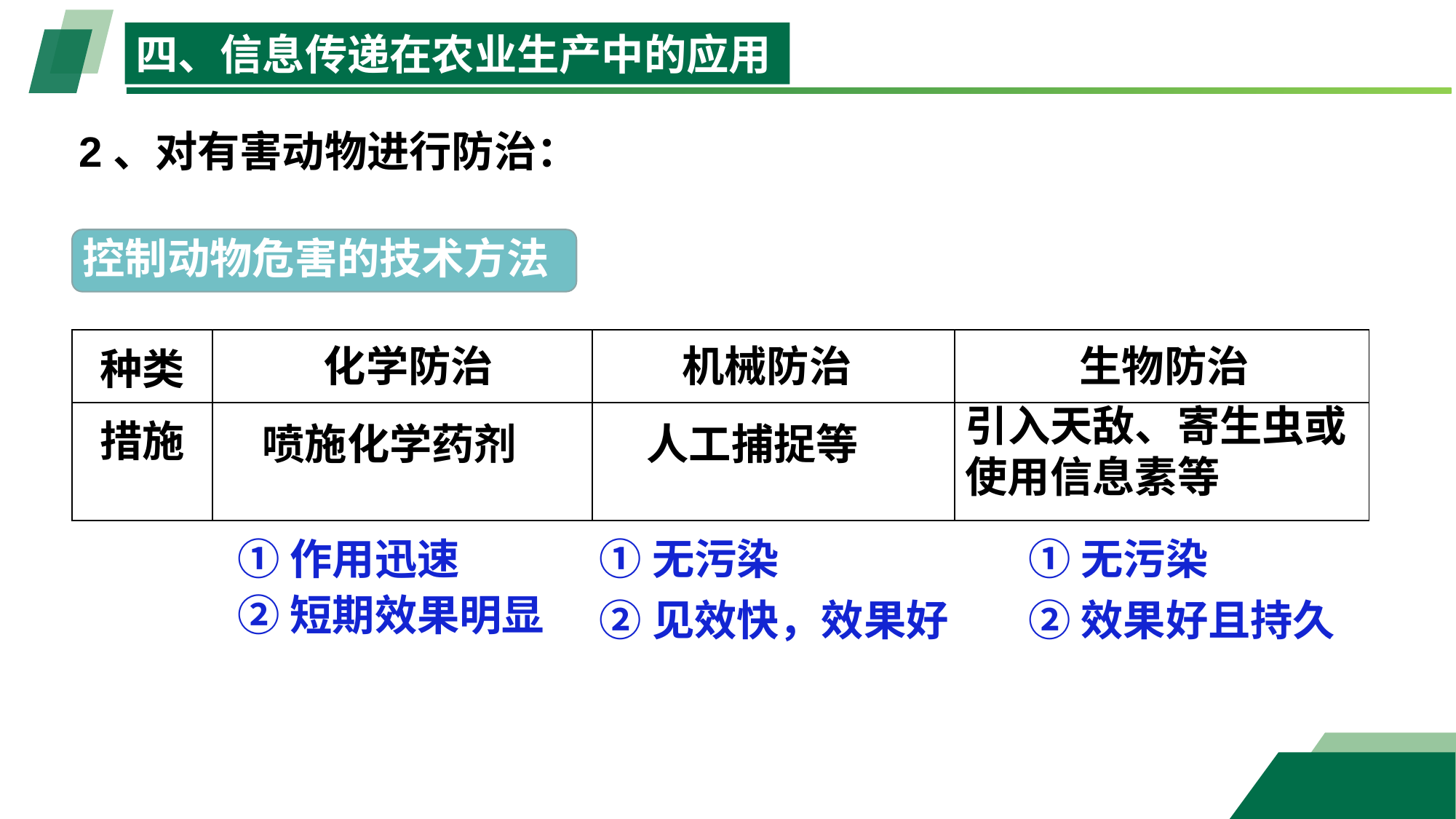

四、信息传递在农业生产中的应用
2、对有害动物进行防治：
控制动物危害的技术方法

| 种类 |  |  |  |
| --- | --- | --- | --- |
| 措施 |  |  |  |
化学防治
机械防治
生物防治
引入天敌、寄生虫或使用信息素等
喷施化学药剂
人工捕捉等
①无污染
②见效快，效果好
①无污染
②效果好且持久
①作用迅速
②短期效果明显